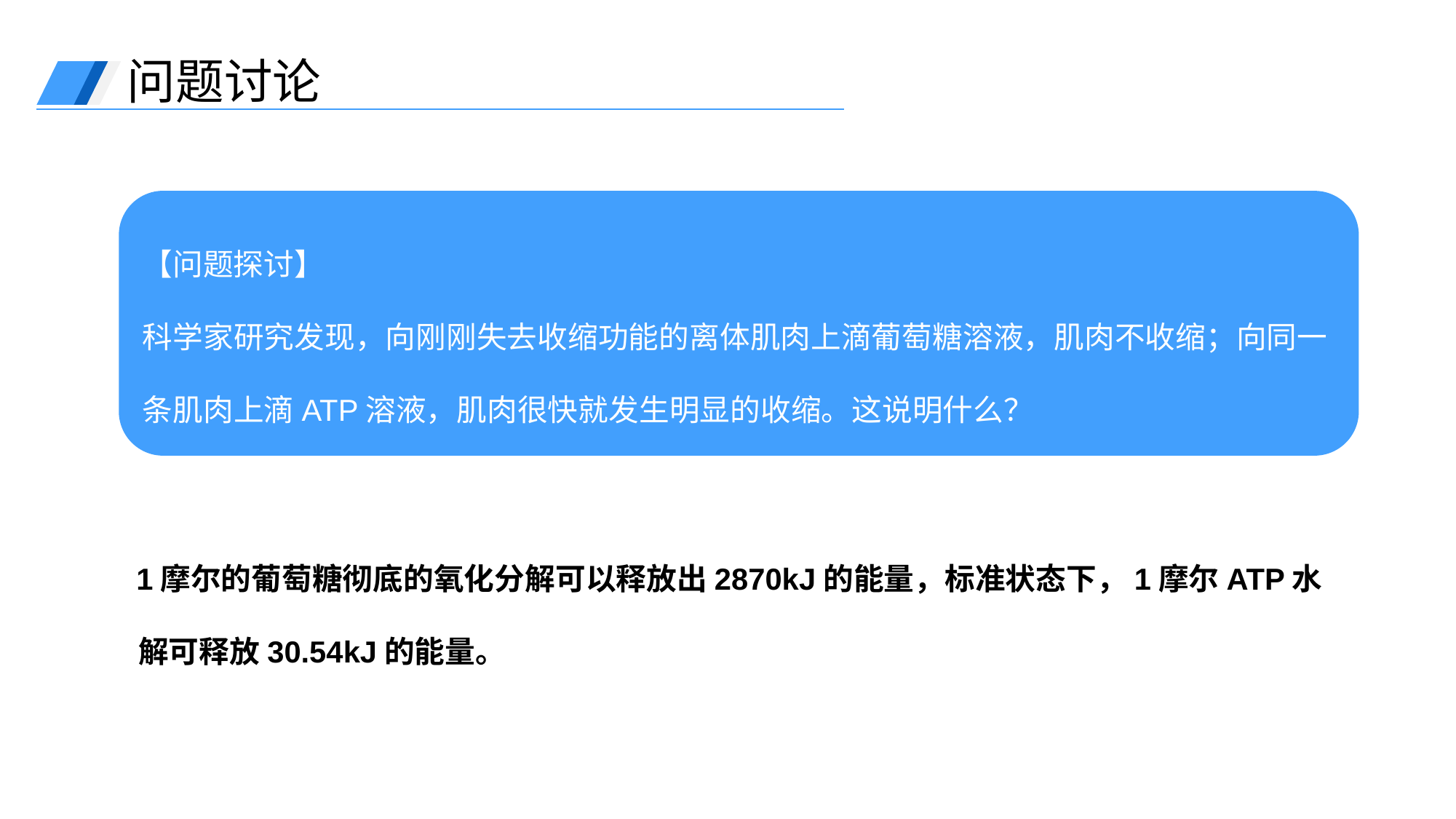

问题讨论
【问题探讨】
科学家研究发现，向刚刚失去收缩功能的离体肌肉上滴葡萄糖溶液，肌肉不收缩；向同一条肌肉上滴ATP溶液，肌肉很快就发生明显的收缩。这说明什么？
   1摩尔的葡萄糖彻底的氧化分解可以释放出2870kJ的能量，标准状态下，1摩尔ATP水解可释放30.54kJ的能量。